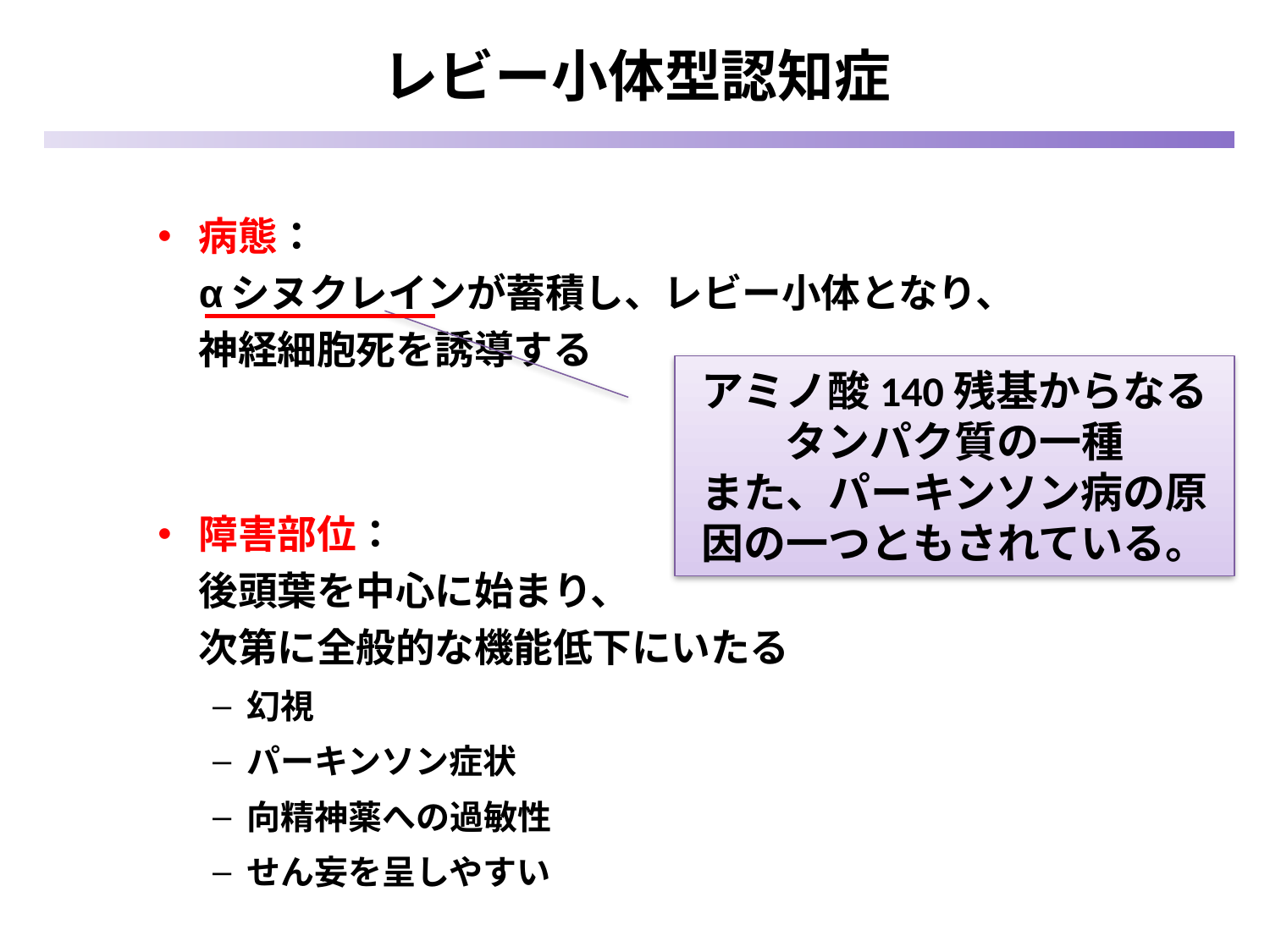

# レビー小体型認知症

病態：
αシヌクレインが蓄積し、レビー小体となり、
神経細胞死を誘導する

障害部位：
後頭葉を中心に始まり、
次第に全般的な機能低下にいたる
幻視
パーキンソン症状
向精神薬への過敏性
せん妄を呈しやすい
アミノ酸140残基からなる
タンパク質の一種
また、パーキンソン病の原因の一つともされている。